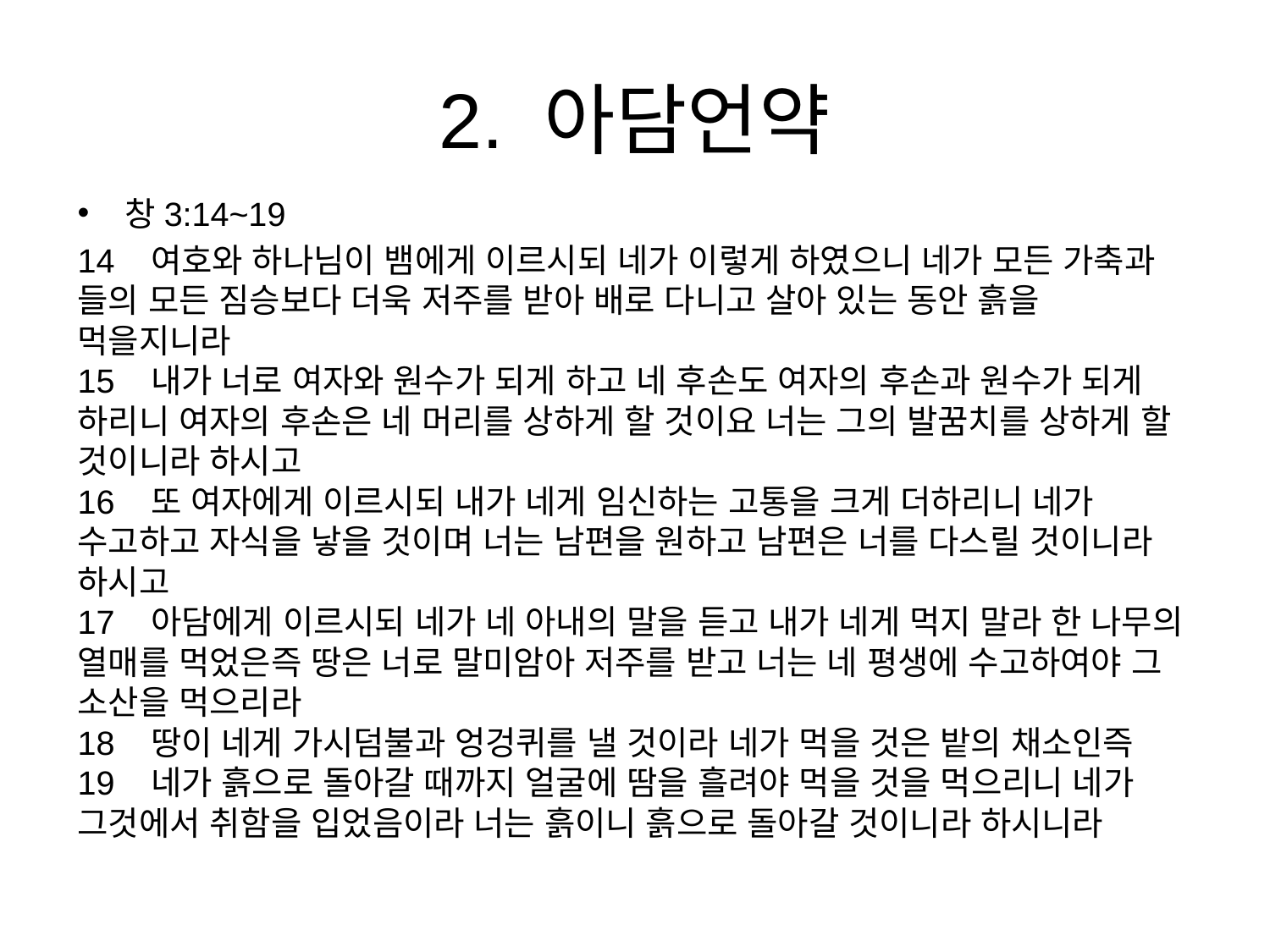

# 2. 아담언약
창3:14~19
14   여호와 하나님이 뱀에게 이르시되 네가 이렇게 하였으니 네가 모든 가축과 들의 모든 짐승보다 더욱 저주를 받아 배로 다니고 살아 있는 동안 흙을 먹을지니라
15   내가 너로 여자와 원수가 되게 하고 네 후손도 여자의 후손과 원수가 되게 하리니 여자의 후손은 네 머리를 상하게 할 것이요 너는 그의 발꿈치를 상하게 할 것이니라 하시고
16   또 여자에게 이르시되 내가 네게 임신하는 고통을 크게 더하리니 네가 수고하고 자식을 낳을 것이며 너는 남편을 원하고 남편은 너를 다스릴 것이니라 하시고
17   아담에게 이르시되 네가 네 아내의 말을 듣고 내가 네게 먹지 말라 한 나무의 열매를 먹었은즉 땅은 너로 말미암아 저주를 받고 너는 네 평생에 수고하여야 그 소산을 먹으리라
18   땅이 네게 가시덤불과 엉겅퀴를 낼 것이라 네가 먹을 것은 밭의 채소인즉
19   네가 흙으로 돌아갈 때까지 얼굴에 땀을 흘려야 먹을 것을 먹으리니 네가 그것에서 취함을 입었음이라 너는 흙이니 흙으로 돌아갈 것이니라 하시니라